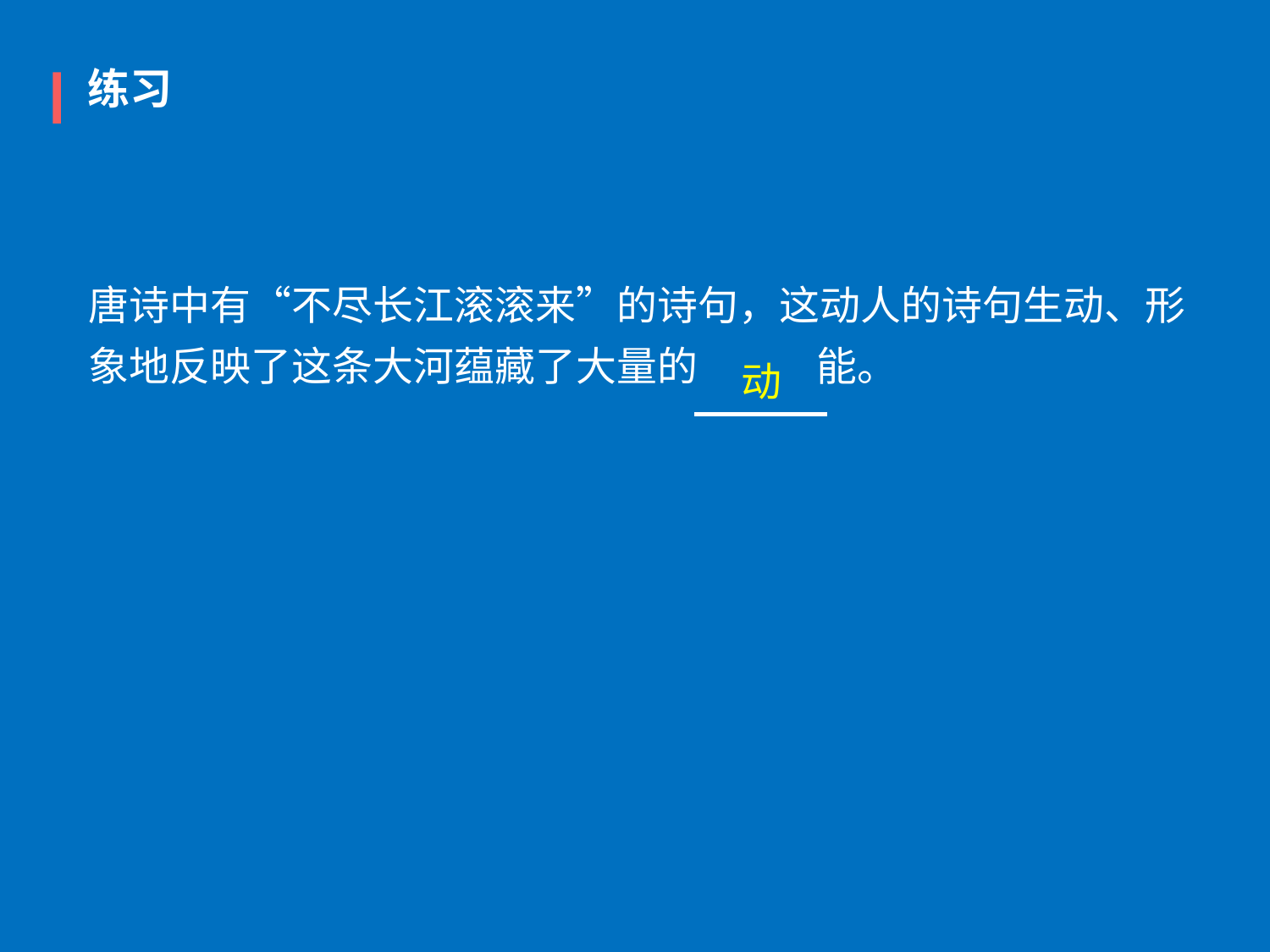

练习

唐诗中有“不尽长江滚滚来”的诗句，这动人的诗句生动、形
象地反映了这条大河蕴藏了大量的             能。
动